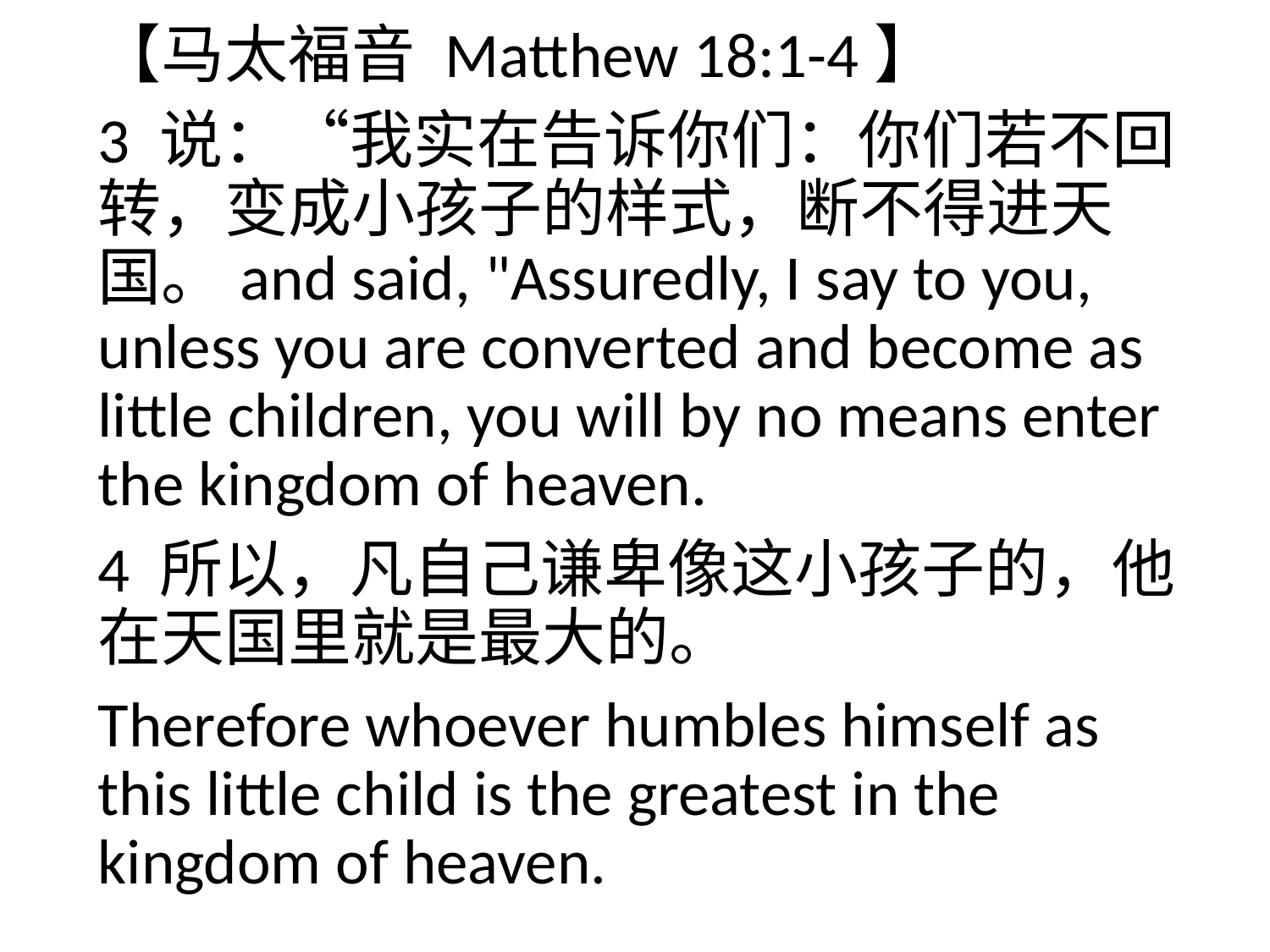

【马太福音 Matthew 18:1-4】
3 说：“我实在告诉你们：你们若不回转，变成小孩子的样式，断不得进天国。and said, "Assuredly, I say to you, unless you are converted and become as little children, you will by no means enter the kingdom of heaven.
4 所以，凡自己谦卑像这小孩子的，他在天国里就是最大的。
Therefore whoever humbles himself as this little child is the greatest in the kingdom of heaven.